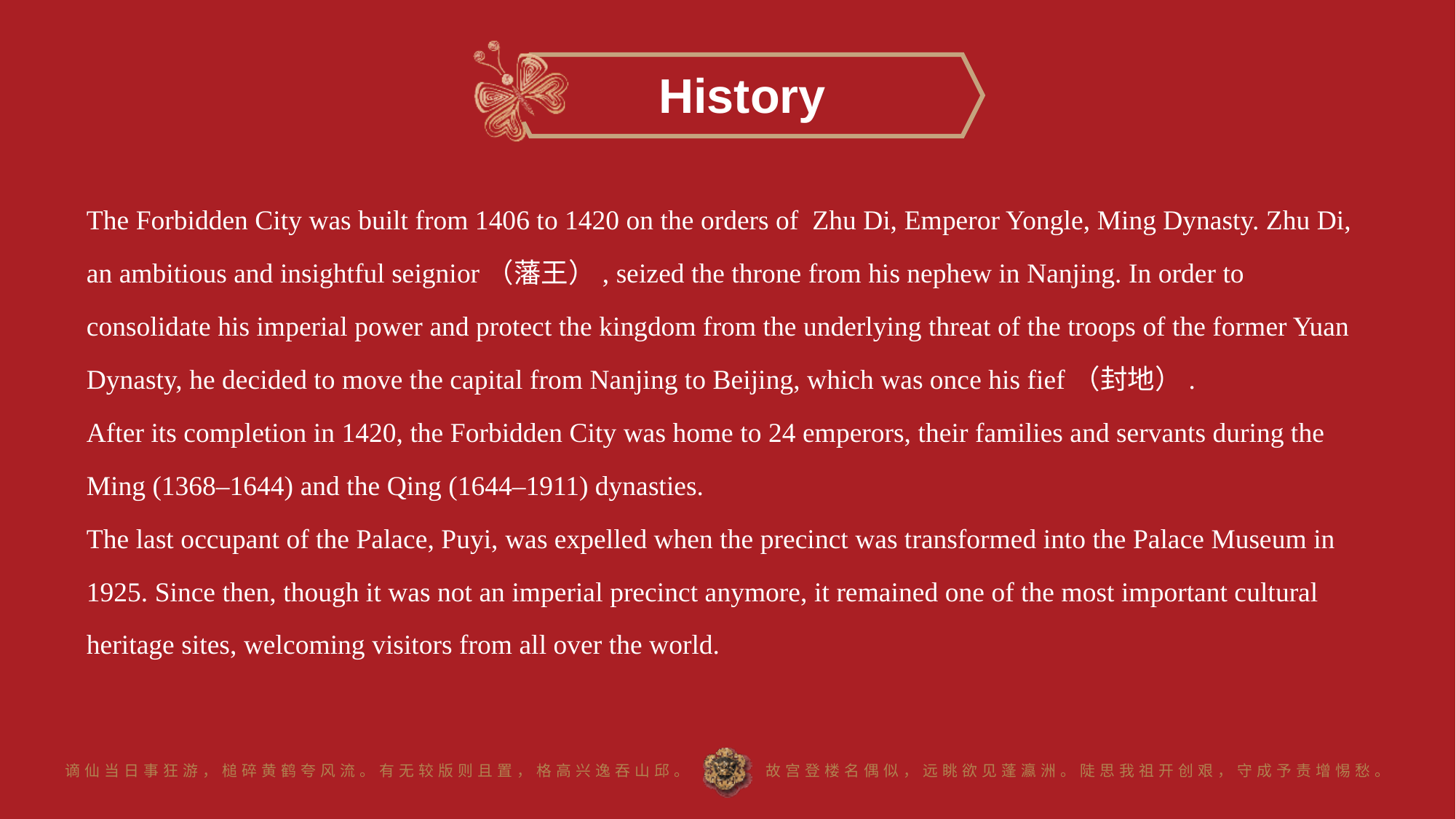

History
The Forbidden City was built from 1406 to 1420 on the orders of  Zhu Di, Emperor Yongle, Ming Dynasty. Zhu Di, an ambitious and insightful seignior（藩王）, seized the throne from his nephew in Nanjing. In order to consolidate his imperial power and protect the kingdom from the underlying threat of the troops of the former Yuan Dynasty, he decided to move the capital from Nanjing to Beijing, which was once his fief（封地）.
After its completion in 1420, the Forbidden City was home to 24 emperors, their families and servants during the Ming (1368–1644) and the Qing (1644–1911) dynasties.
The last occupant of the Palace, Puyi, was expelled when the precinct was transformed into the Palace Museum in 1925. Since then, though it was not an imperial precinct anymore, it remained one of the most important cultural heritage sites, welcoming visitors from all over the world.